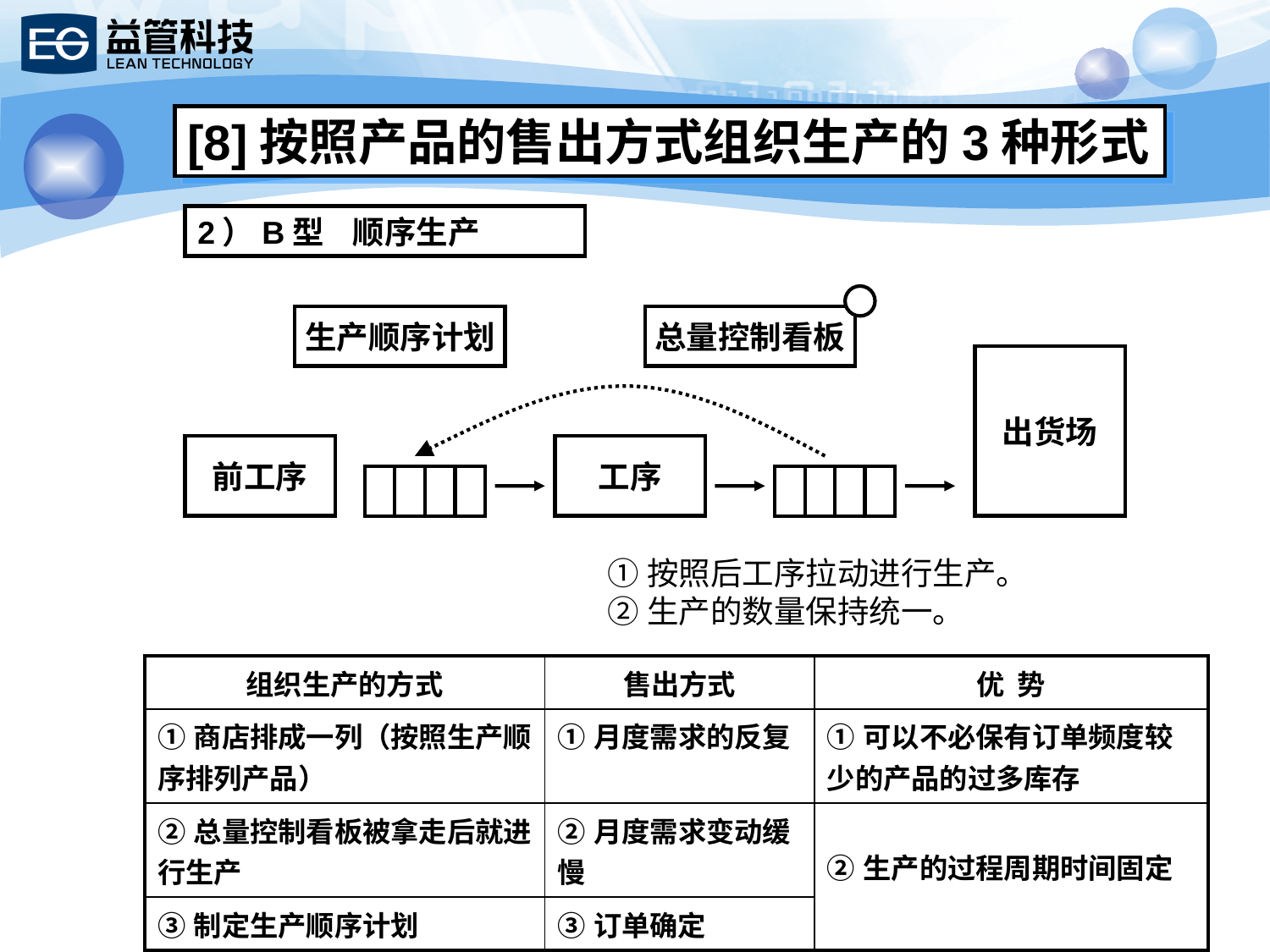

[8]按照产品的售出方式组织生产的3种形式
2）B型    顺序生产

总量控制看板
生产顺序计划
出货场

前工序
工序

①按照后工序拉动进行生产。
②生产的数量保持统一。
| 组织生产的方式 | 售出方式 | 优 势 |
| --- | --- | --- |
| ①商店排成一列（按照生产顺序排列产品） | ①月度需求的反复 | ①可以不必保有订单频度较少的产品的过多库存 |
| ②总量控制看板被拿走后就进行生产 | ②月度需求变动缓慢 | ②生产的过程周期时间固定 |
| ③制定生产顺序计划 | ③订单确定 |  |